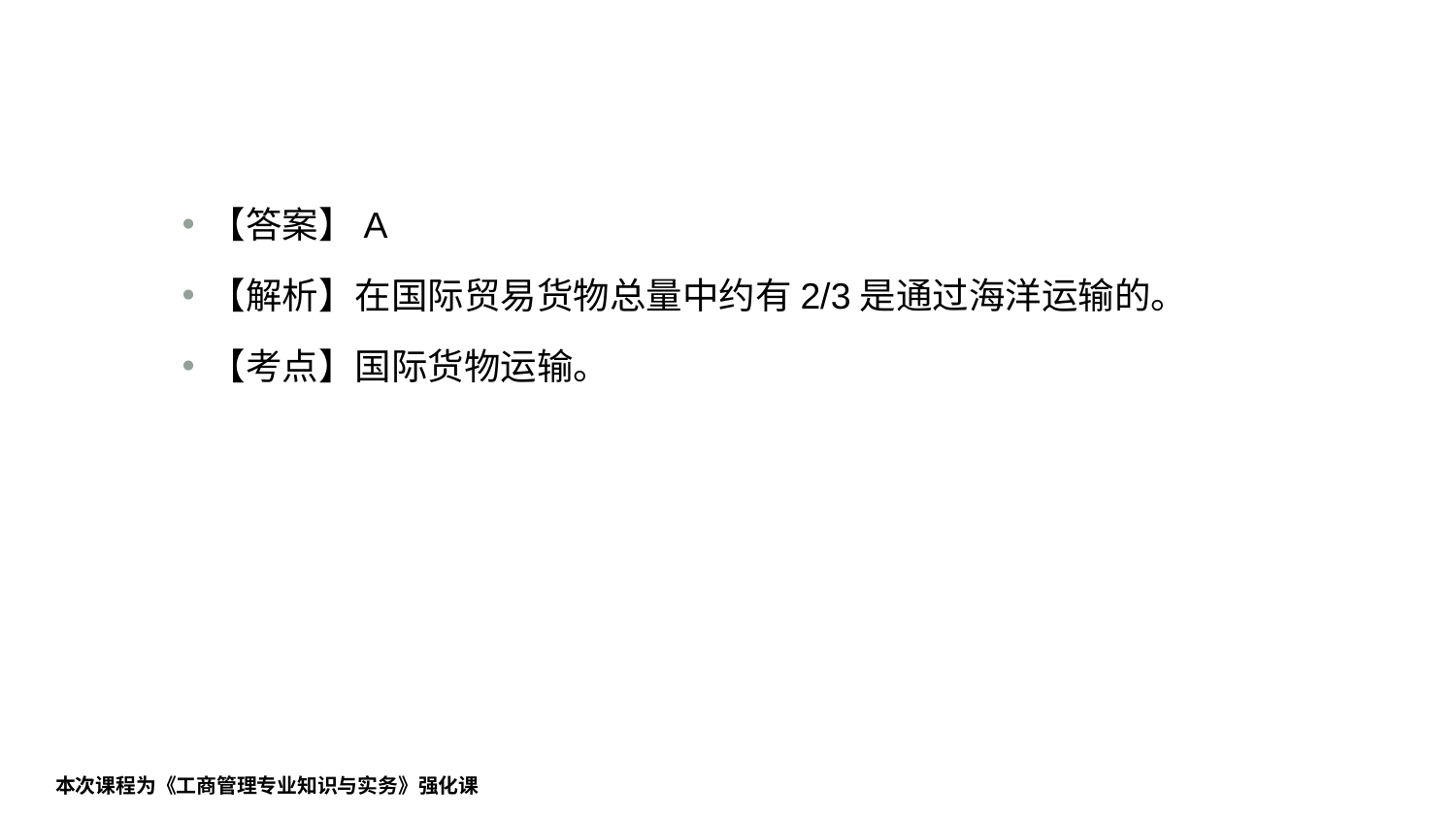

#
【答案】A
【解析】在国际贸易货物总量中约有2/3是通过海洋运输的。
【考点】国际货物运输。